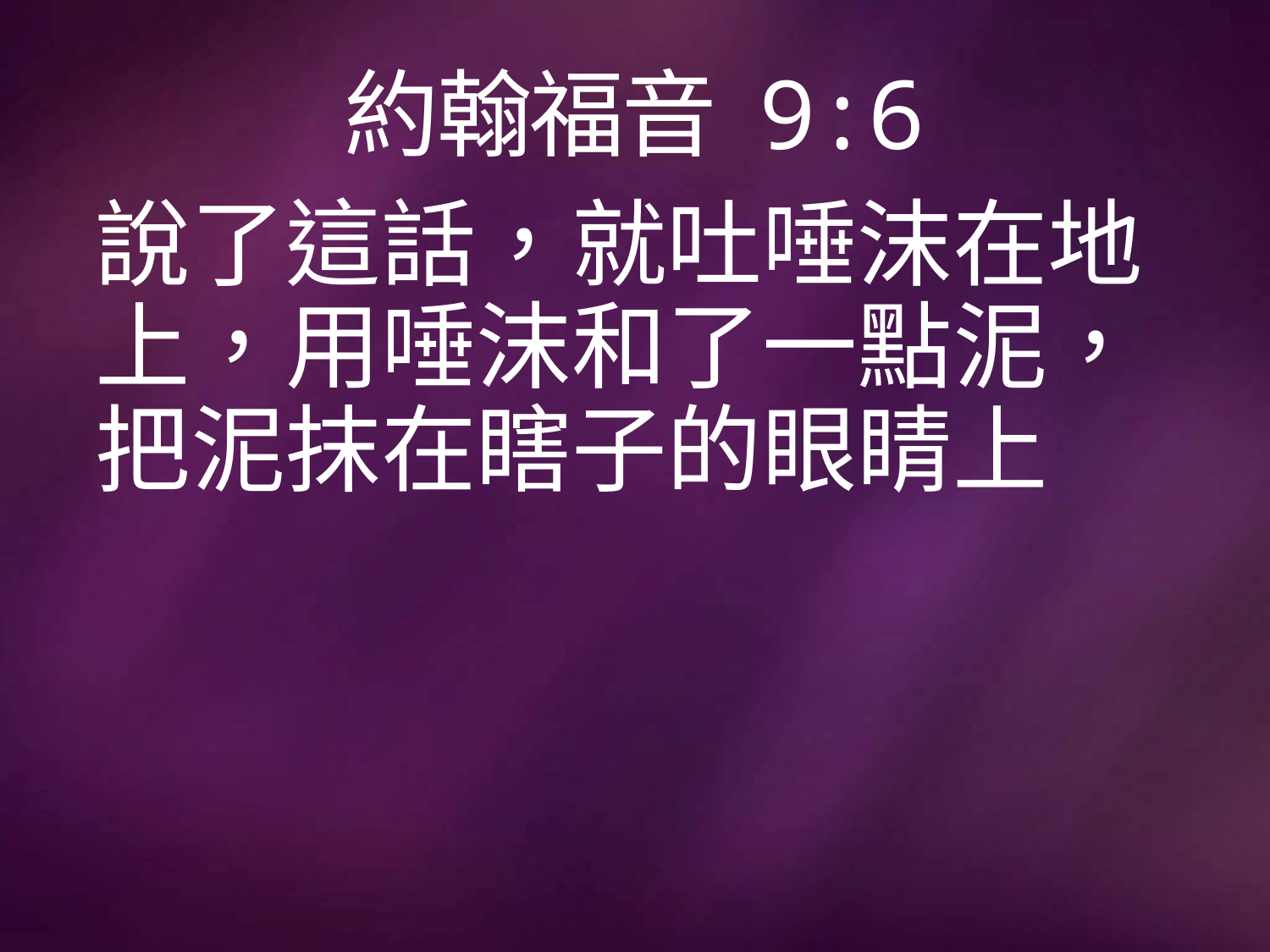

# 約翰福音 9:6
說了這話，就吐唾沫在地上，用唾沫和了一點泥，把泥抹在瞎子的眼睛上